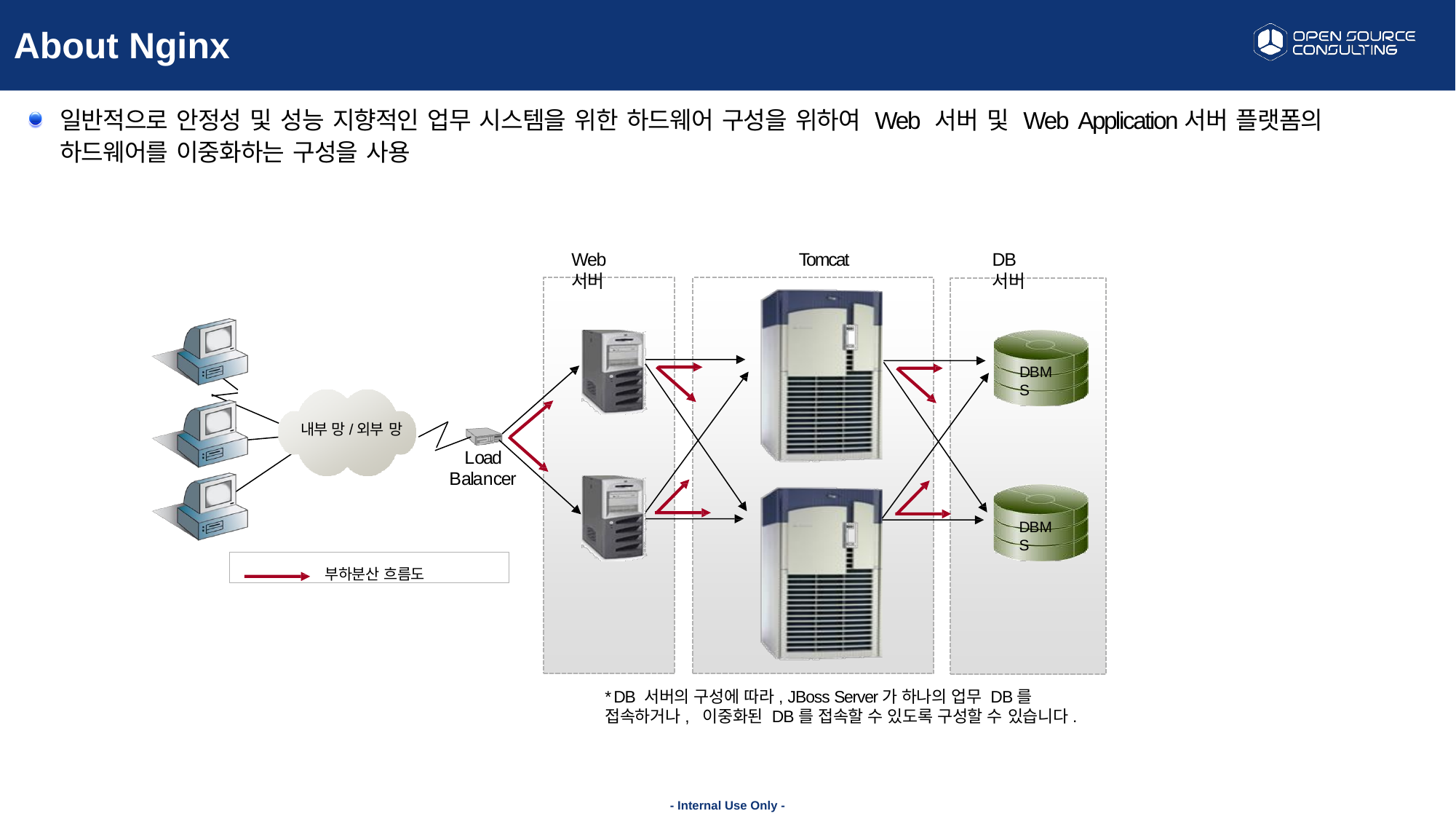

About Nginx
일반적으로 안정성 및 성능 지향적인 업무 시스템을 위한 하드웨어 구성을 위하여 Web 서버 및 Web Application서버 플랫폼의 하드웨어를 이중화하는 구성을 사용

Web 서버
Tomcat
DB 서버

DBMS

내부 망/외부 망
Load
Balancer

DBMS
부하분산 흐름도

* DB 서버의 구성에 따라, JBoss Server가 하나의 업무 DB를 접속하거나,  이중화된 DB를 접속할 수 있도록 구성할 수 있습니다.